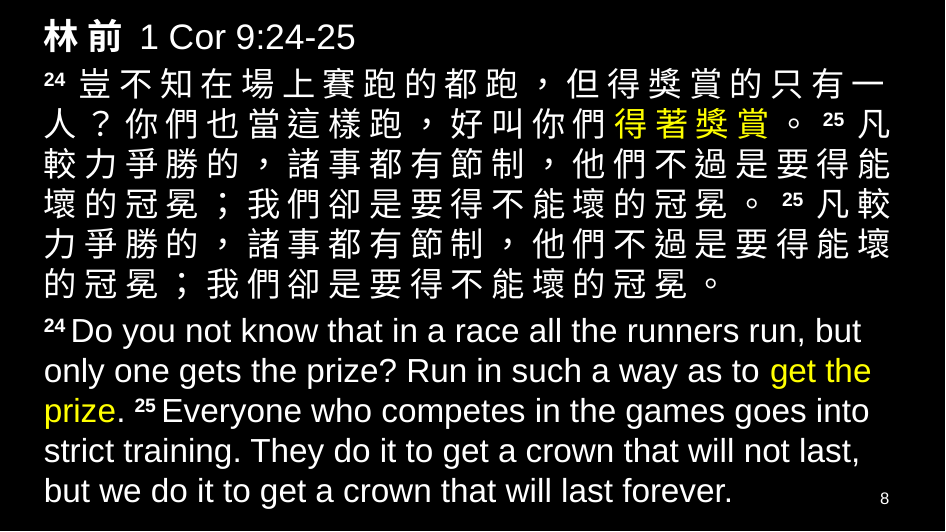

林 前 1 Cor 9:24-25
24 豈 不 知 在 場 上 賽 跑 的 都 跑 ， 但 得 獎 賞 的 只 有 一 人 ？ 你 們 也 當 這 樣 跑 ， 好 叫 你 們 得 著 獎 賞 。 25 凡 較 力 爭 勝 的 ， 諸 事 都 有 節 制 ， 他 們 不 過 是 要 得 能 壞 的 冠 冕 ； 我 們 卻 是 要 得 不 能 壞 的 冠 冕 。 25 凡 較 力 爭 勝 的 ， 諸 事 都 有 節 制 ， 他 們 不 過 是 要 得 能 壞 的 冠 冕 ； 我 們 卻 是 要 得 不 能 壞 的 冠 冕 。
24 Do you not know that in a race all the runners run, but only one gets the prize? Run in such a way as to get the prize. 25 Everyone who competes in the games goes into strict training. They do it to get a crown that will not last, but we do it to get a crown that will last forever.
8